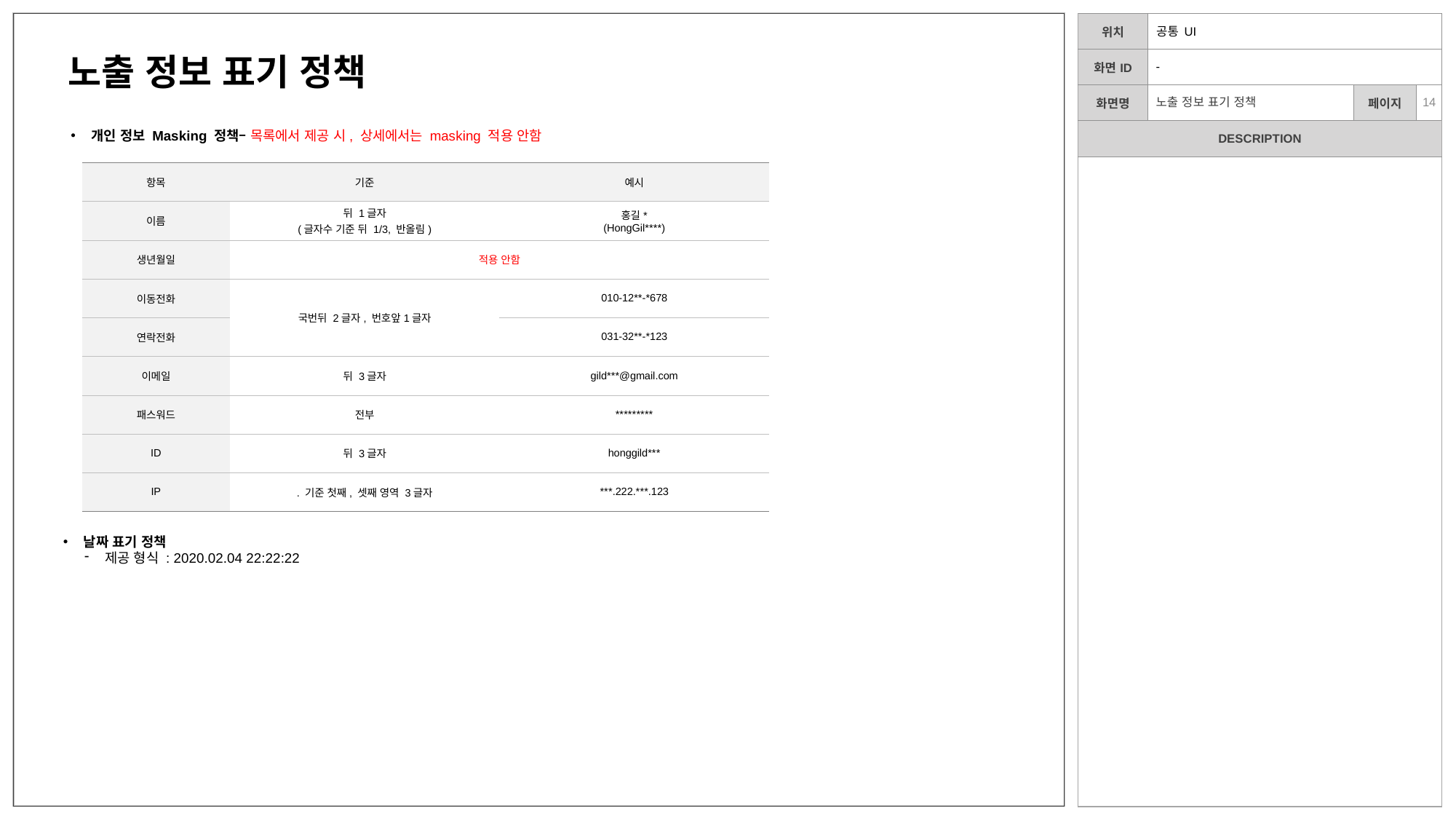

| Ver | Description |
| --- | --- |
| 3.0.2 | 개인정보 항목에 “IP” 항목 추가 |

공통 UI
노출 정보 표기 정책
-
# 노출 정보 표기 정책
개인 정보 Masking 정책– 목록에서 제공 시, 상세에서는 masking 적용 안함
| 항목 | 기준 | 예시 |
| --- | --- | --- |
| 이름 | 뒤 1글자 (글자수 기준 뒤 1/3, 반올림) | 홍길\* (HongGil\*\*\*\*) |
| 생년월일 | 적용 안함 | - |
| 이동전화 | 국번뒤 2글자, 번호앞1글자 | 010-12\*\*-\*678 |
| 연락전화 |  | 031-32\*\*-\*123 |
| 이메일 | 뒤 3글자 | gild\*\*\*@gmail.com |
| 패스워드 | 전부 | \*\*\*\*\*\*\*\*\* |
| ID | 뒤 3글자 | honggild\*\*\* |
| IP | . 기준 첫째, 셋째 영역 3글자 | \*\*\*.222.\*\*\*.123 |
날짜 표기 정책
제공 형식 : 2020.02.04 22:22:22